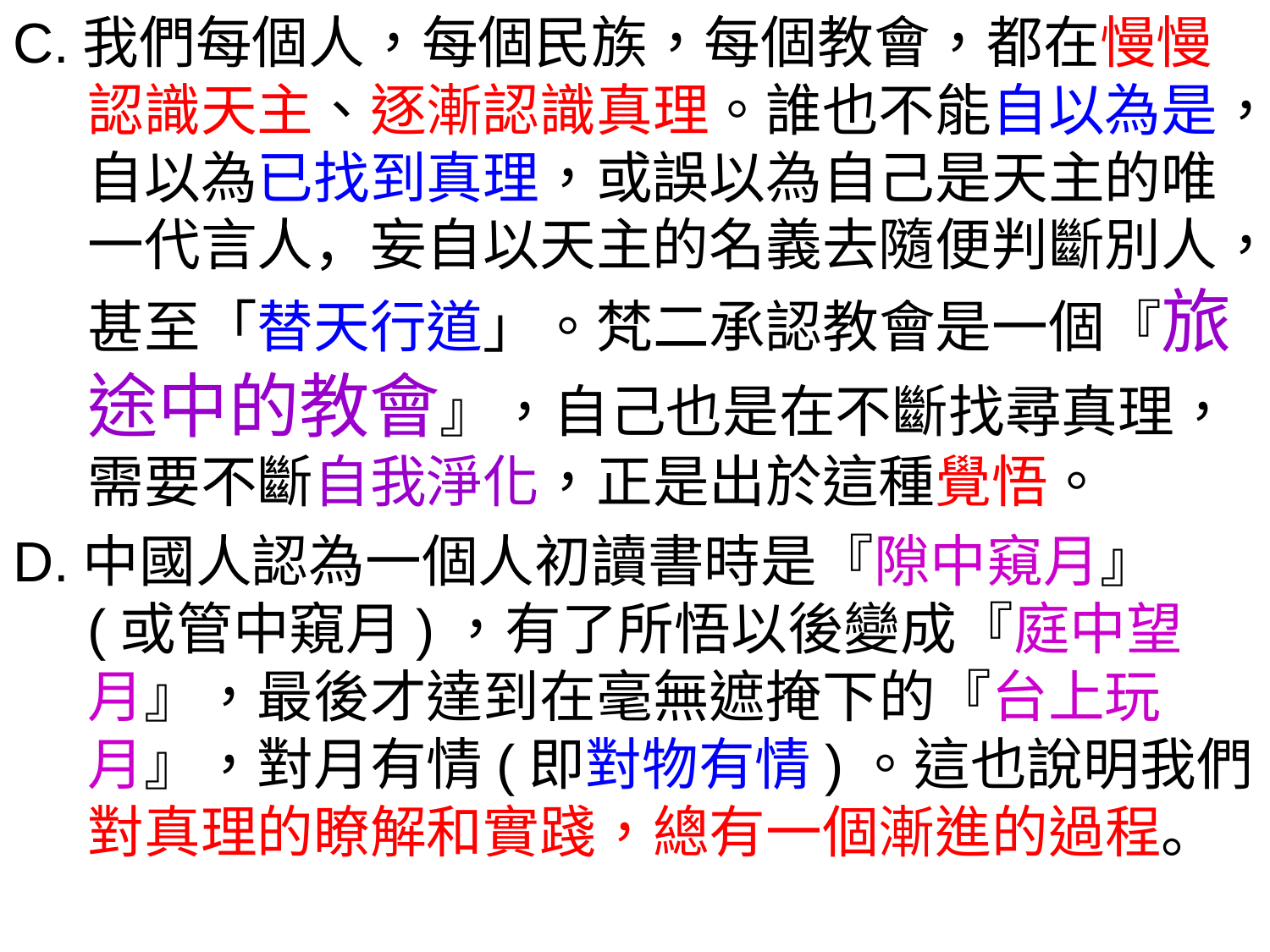

C.我們每個人，每個民族，每個教會，都在慢慢認識天主、逐漸認識真理。誰也不能自以為是，自以為已找到真理，或誤以為自己是天主的唯一代言人，妄自以天主的名義去隨便判斷別人，甚至「替天行道」。梵二承認教會是一個『旅途中的教會』，自己也是在不斷找尋真理，需要不斷自我淨化，正是出於這種覺悟。
D.中國人認為一個人初讀書時是『隙中窺月』(或管中窺月)，有了所悟以後變成『庭中望月』，最後才達到在毫無遮掩下的『台上玩月』，對月有情(即對物有情)。這也說明我們對真理的瞭解和實踐，總有一個漸進的過程。